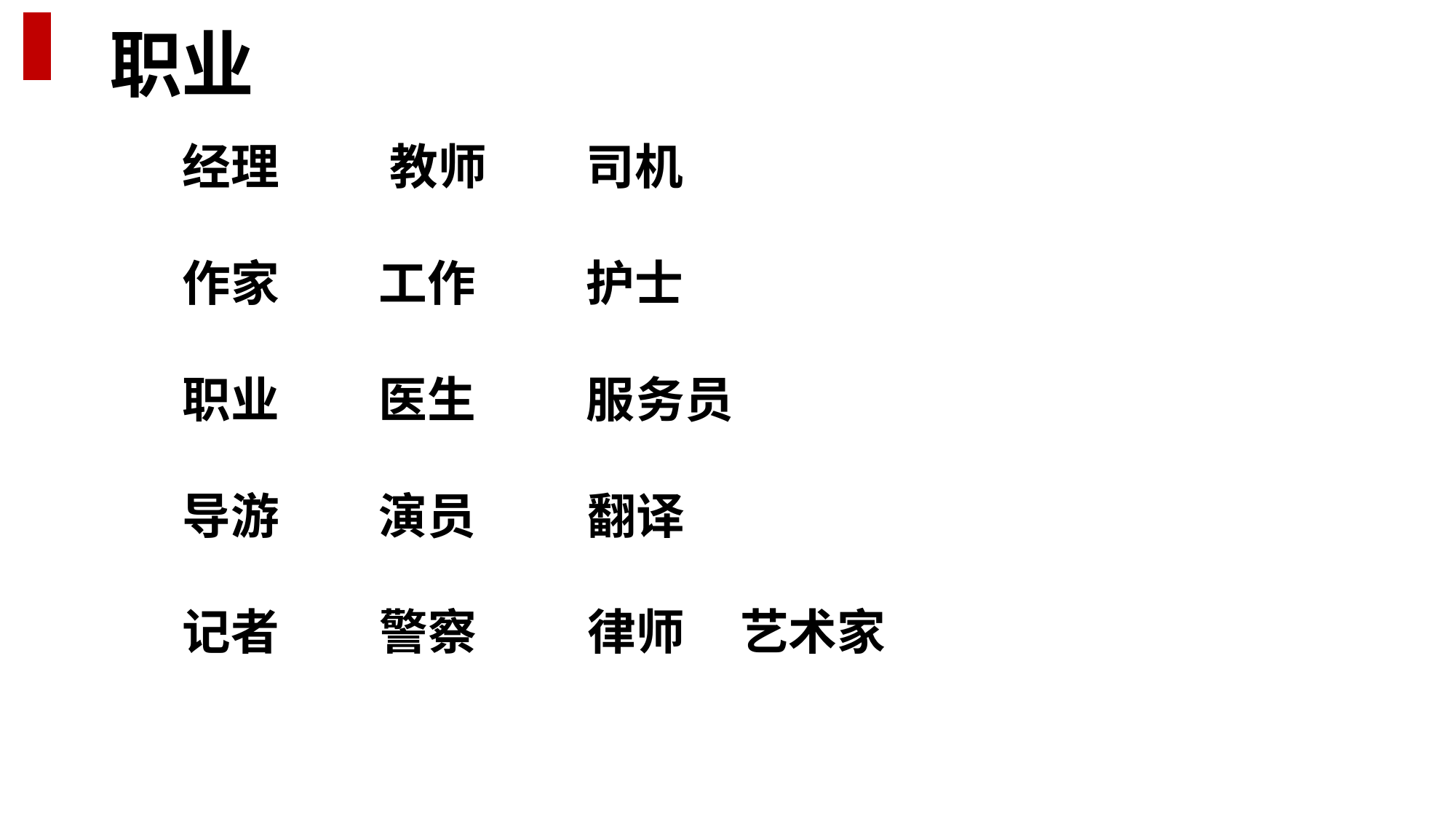

职业
经理          教师         司机

作家         工作          护士

职业         医生          服务员

导游         演员          翻译

记者         警察          律师     艺术家